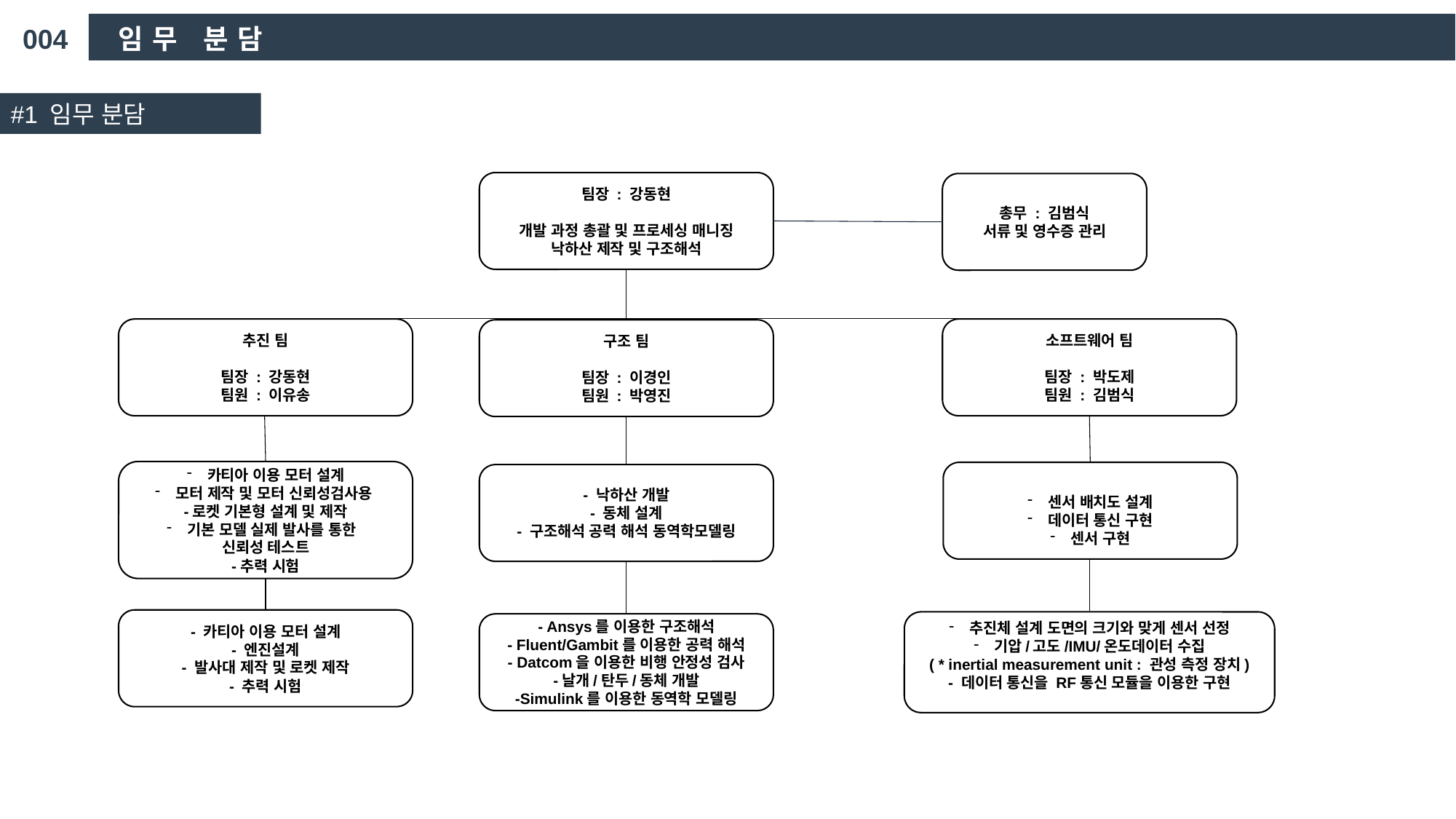

004
임무 분담
#1 임무 분담
팀장 : 강동현

개발 과정 총괄 및 프로세싱 매니징
낙하산 제작 및 구조해석
총무 : 김범식
서류 및 영수증 관리
추진 팀

팀장 : 강동현
팀원 : 이유송
소프트웨어 팀

팀장 : 박도제
팀원 : 김범식
구조 팀

팀장 : 이경인
팀원 : 박영진
카티아 이용 모터 설계
모터 제작 및 모터 신뢰성검사용
-로켓 기본형 설계 및 제작
기본 모델 실제 발사를 통한
신뢰성 테스트
-추력 시험

센서 배치도 설계
데이터 통신 구현
센서 구현
- 낙하산 개발
- 동체 설계
- 구조해석 공력 해석 동역학모델링
- 카티아 이용 모터 설계
- 엔진설계
- 발사대 제작 및 로켓 제작
- 추력 시험
추진체 설계 도면의 크기와 맞게 센서 선정
기압/고도/IMU/온도데이터 수집
( * inertial measurement unit : 관성 측정 장치)
- 데이터 통신을 RF통신 모듈을 이용한 구현

- Ansys를 이용한 구조해석
- Fluent/Gambit를 이용한 공력 해석
- Datcom을 이용한 비행 안정성 검사
-날개/탄두/동체 개발
-Simulink를 이용한 동역학 모델링